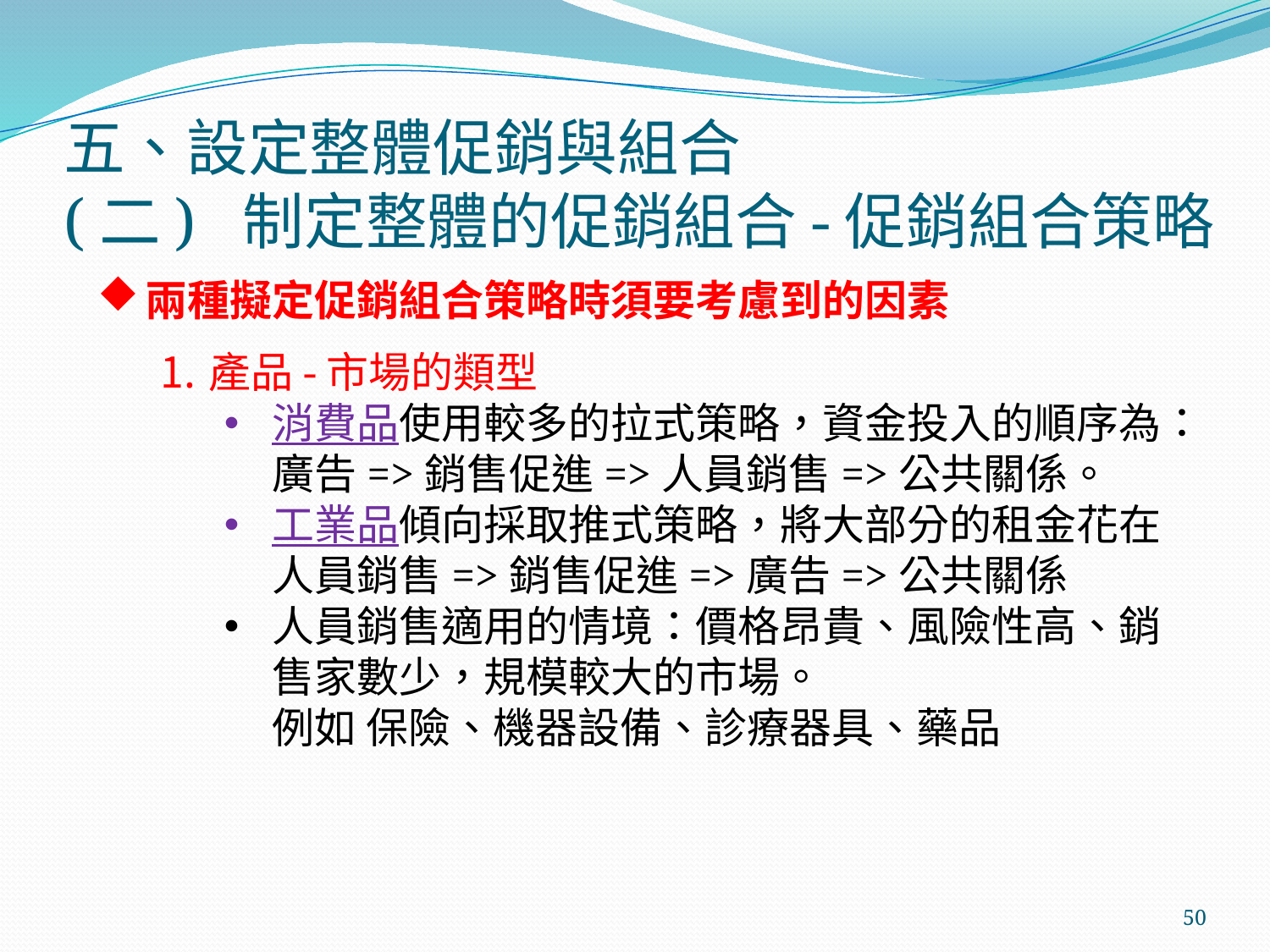

# 五、設定整體促銷與組合 (二)  制定整體的促銷組合-促銷組合策略
兩種擬定促銷組合策略時須要考慮到的因素
產品-市場的類型
消費品使用較多的拉式策略，資金投入的順序為：廣告=>銷售促進=>人員銷售=>公共關係。
工業品傾向採取推式策略，將大部分的租金花在人員銷售=>銷售促進=>廣告=>公共關係
人員銷售適用的情境：價格昂貴、風險性高、銷售家數少，規模較大的市場。
例如 保險、機器設備、診療器具、藥品
50